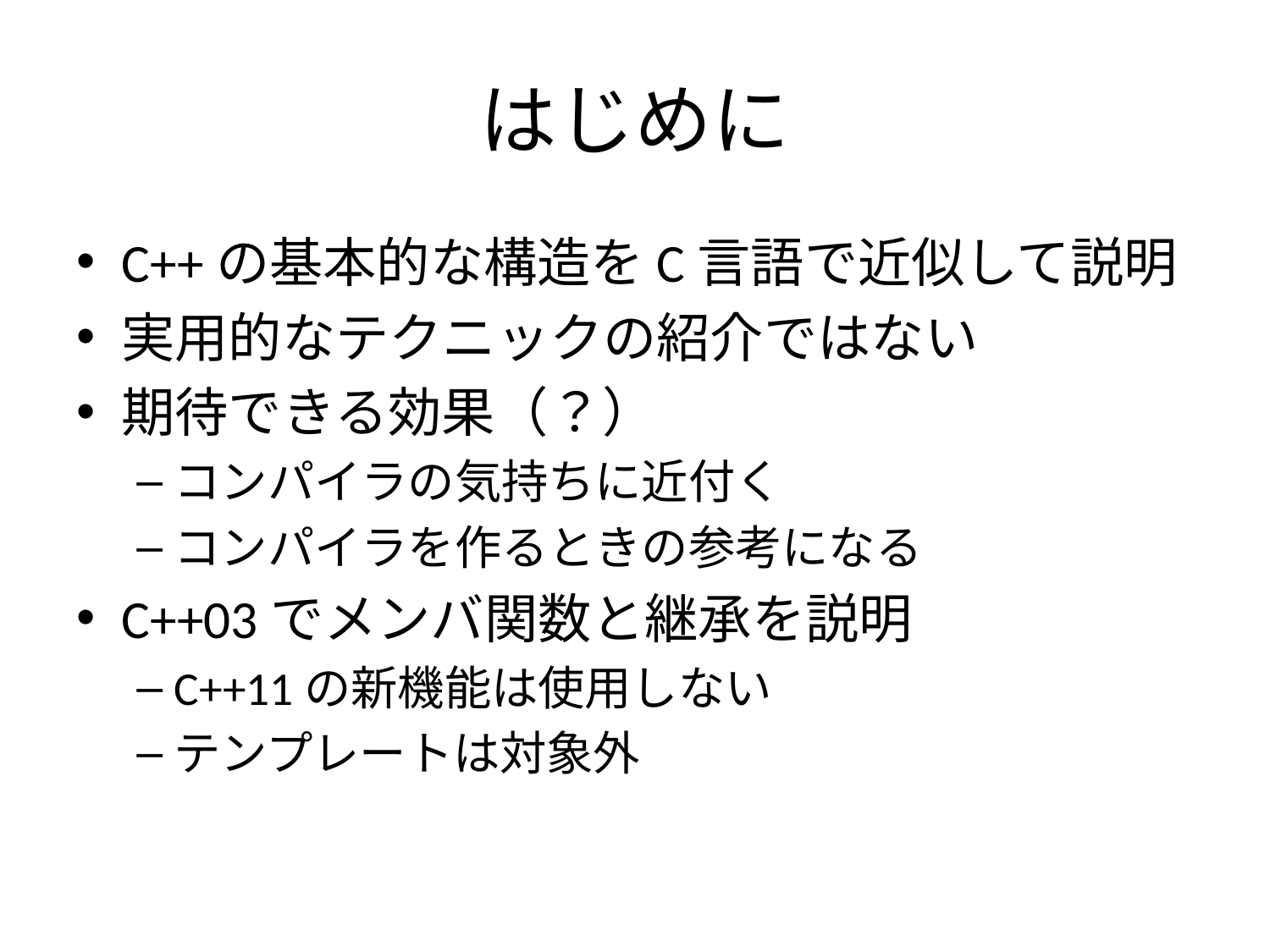

# はじめに
C++の基本的な構造をC言語で近似して説明
実用的なテクニックの紹介ではない
期待できる効果（？）
コンパイラの気持ちに近付く
コンパイラを作るときの参考になる
C++03でメンバ関数と継承を説明
C++11の新機能は使用しない
テンプレートは対象外